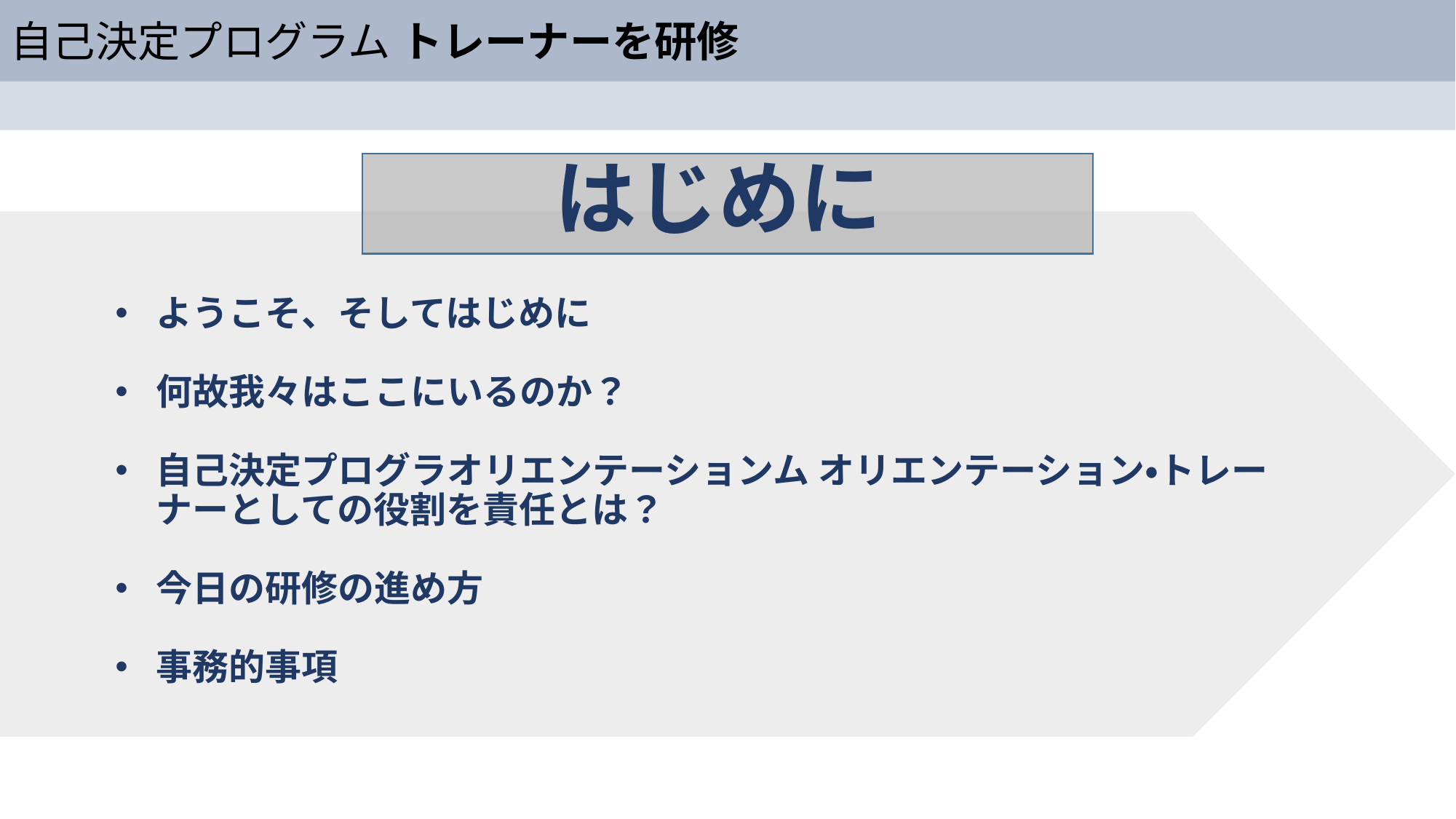

自己決定プログラム トレーナーを研修

はじめに

ようこそ、そしてはじめに

何故我々はここにいるのか？

自己決定プログラオリエンテーションム オリエンテーション・トレーナーとしての役割を責任とは？

今日の研修の進め方

事務的事項